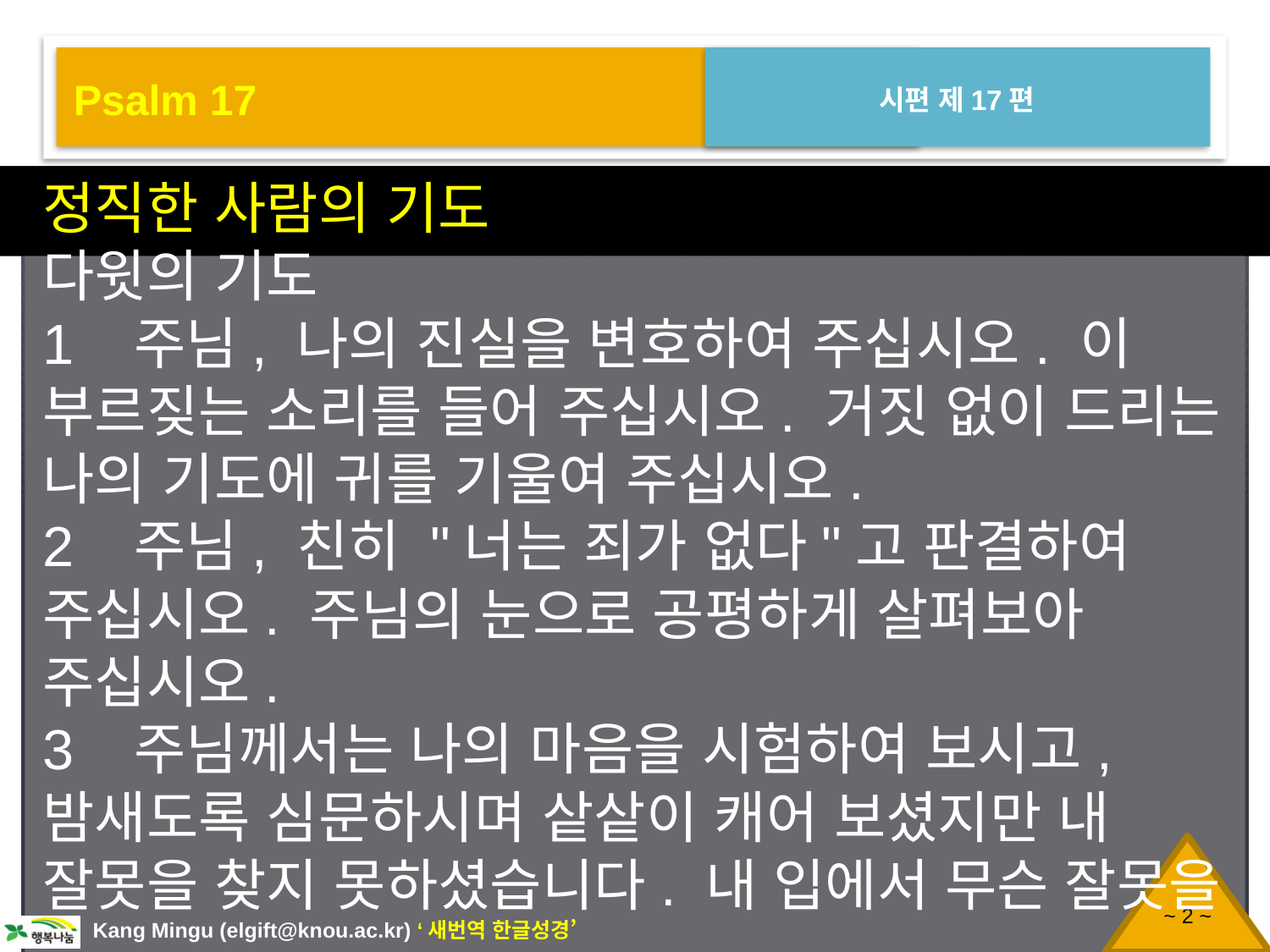

Psalm 17
시편 제17편
정직한 사람의 기도
다윗의 기도
1   주님, 나의 진실을 변호하여 주십시오. 이 부르짖는 소리를 들어 주십시오. 거짓 없이 드리는 나의 기도에 귀를 기울여 주십시오.
2   주님, 친히 "너는 죄가 없다"고 판결하여 주십시오. 주님의 눈으로 공평하게 살펴보아 주십시오.
3   주님께서는 나의 마음을 시험하여 보시고, 밤새도록 심문하시며 샅샅이 캐어 보셨지만 내 잘못을 찾지 못하셨습니다. 내 입에서 무슨 잘못을